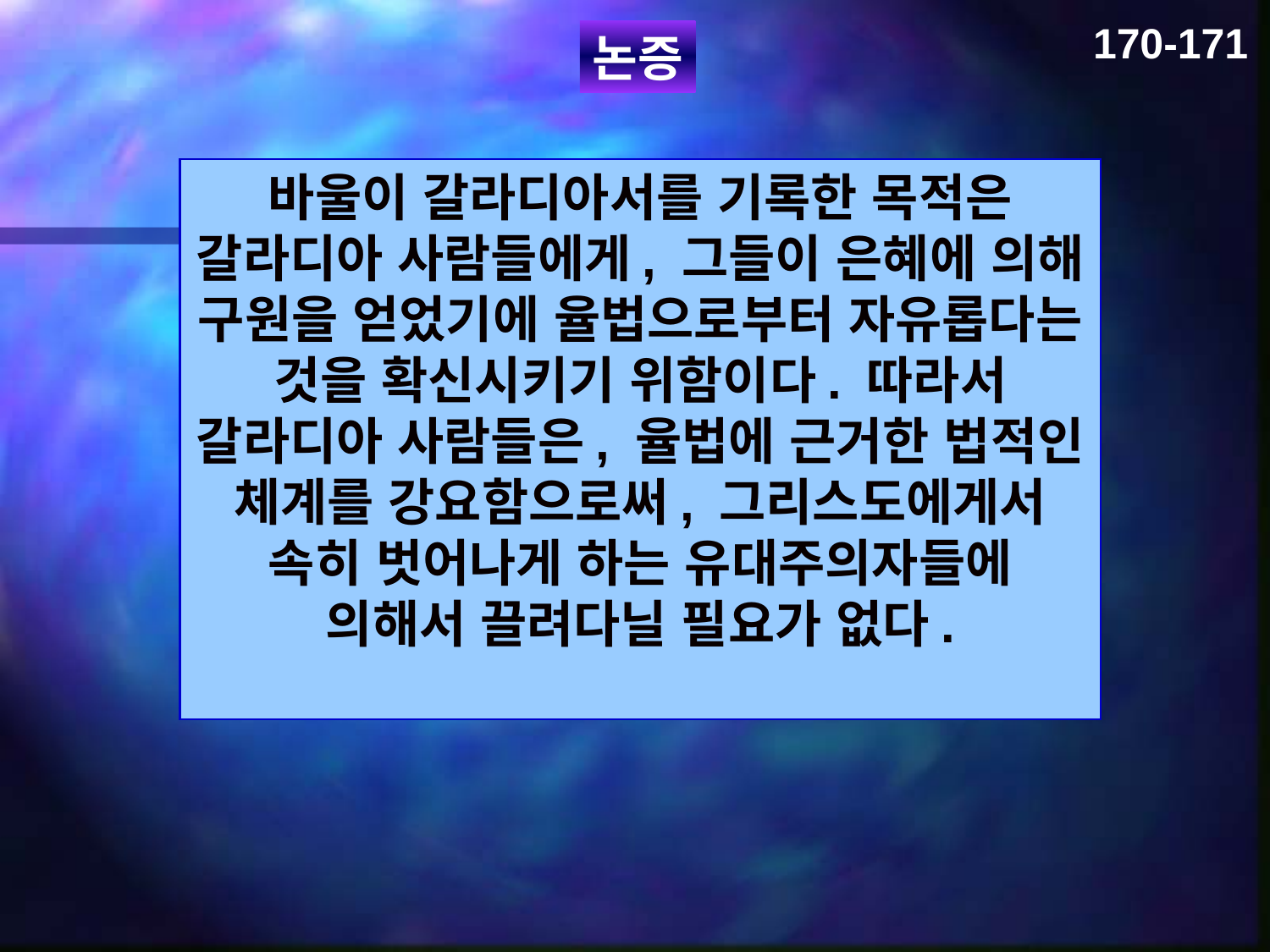

170-171
논증
바울이 갈라디아서를 기록한 목적은 갈라디아 사람들에게, 그들이 은혜에 의해 구원을 얻었기에 율법으로부터 자유롭다는 것을 확신시키기 위함이다. 따라서 갈라디아 사람들은, 율법에 근거한 법적인 체계를 강요함으로써, 그리스도에게서 속히 벗어나게 하는 유대주의자들에 의해서 끌려다닐 필요가 없다.